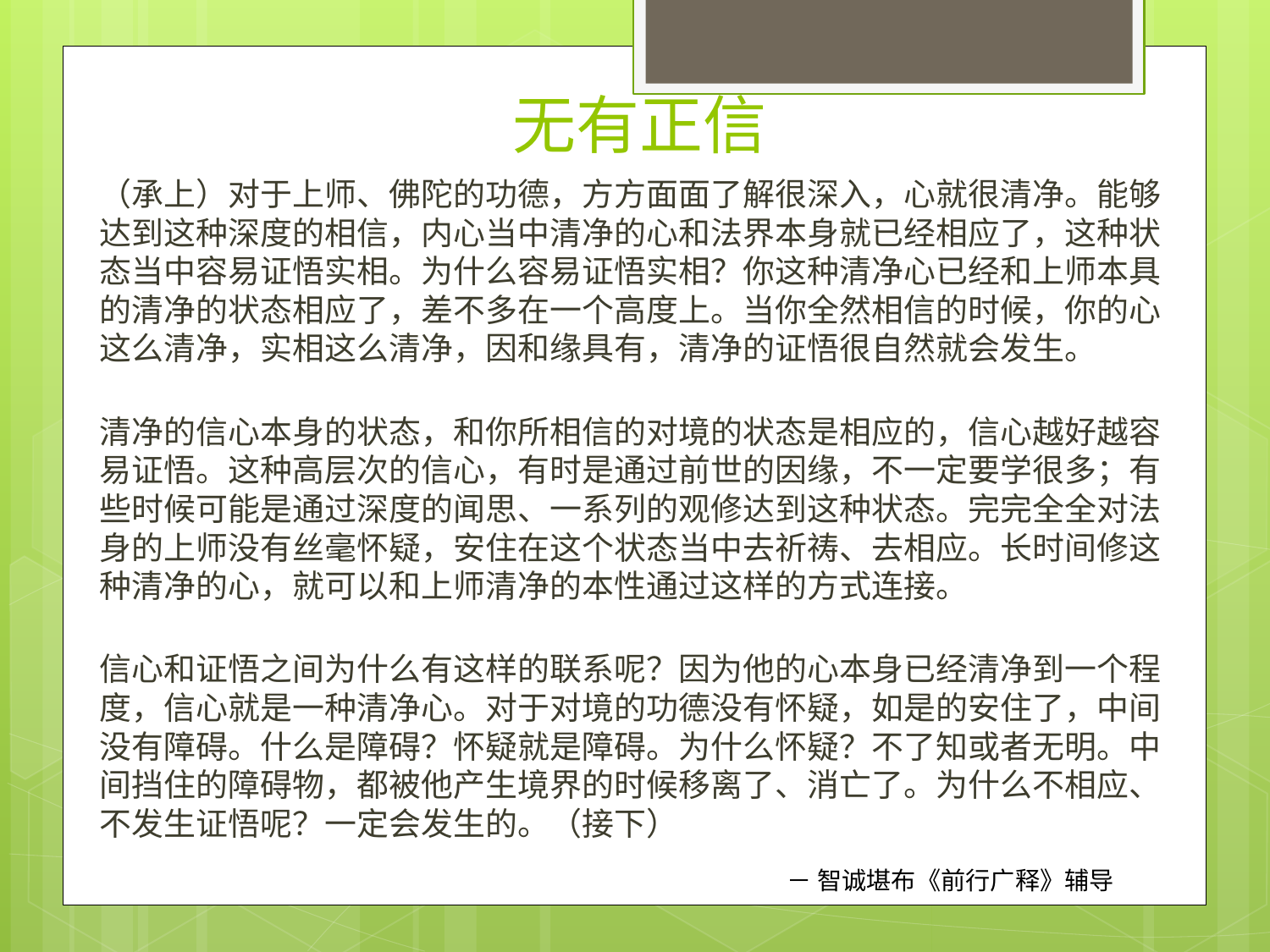

# 无有正信
（承上）对于上师、佛陀的功德，方方面面了解很深入，心就很清净。能够达到这种深度的相信，内心当中清净的心和法界本身就已经相应了，这种状态当中容易证悟实相。为什么容易证悟实相？你这种清净心已经和上师本具的清净的状态相应了，差不多在一个高度上。当你全然相信的时候，你的心这么清净，实相这么清净，因和缘具有，清净的证悟很自然就会发生。
清净的信心本身的状态，和你所相信的对境的状态是相应的，信心越好越容易证悟。这种高层次的信心，有时是通过前世的因缘，不一定要学很多；有些时候可能是通过深度的闻思、一系列的观修达到这种状态。完完全全对法身的上师没有丝毫怀疑，安住在这个状态当中去祈祷、去相应。长时间修这种清净的心，就可以和上师清净的本性通过这样的方式连接。
信心和证悟之间为什么有这样的联系呢？因为他的心本身已经清净到一个程度，信心就是一种清净心。对于对境的功德没有怀疑，如是的安住了，中间没有障碍。什么是障碍？怀疑就是障碍。为什么怀疑？不了知或者无明。中间挡住的障碍物，都被他产生境界的时候移离了、消亡了。为什么不相应、不发生证悟呢？一定会发生的。（接下）
－ 智诚堪布《前行广释》辅导